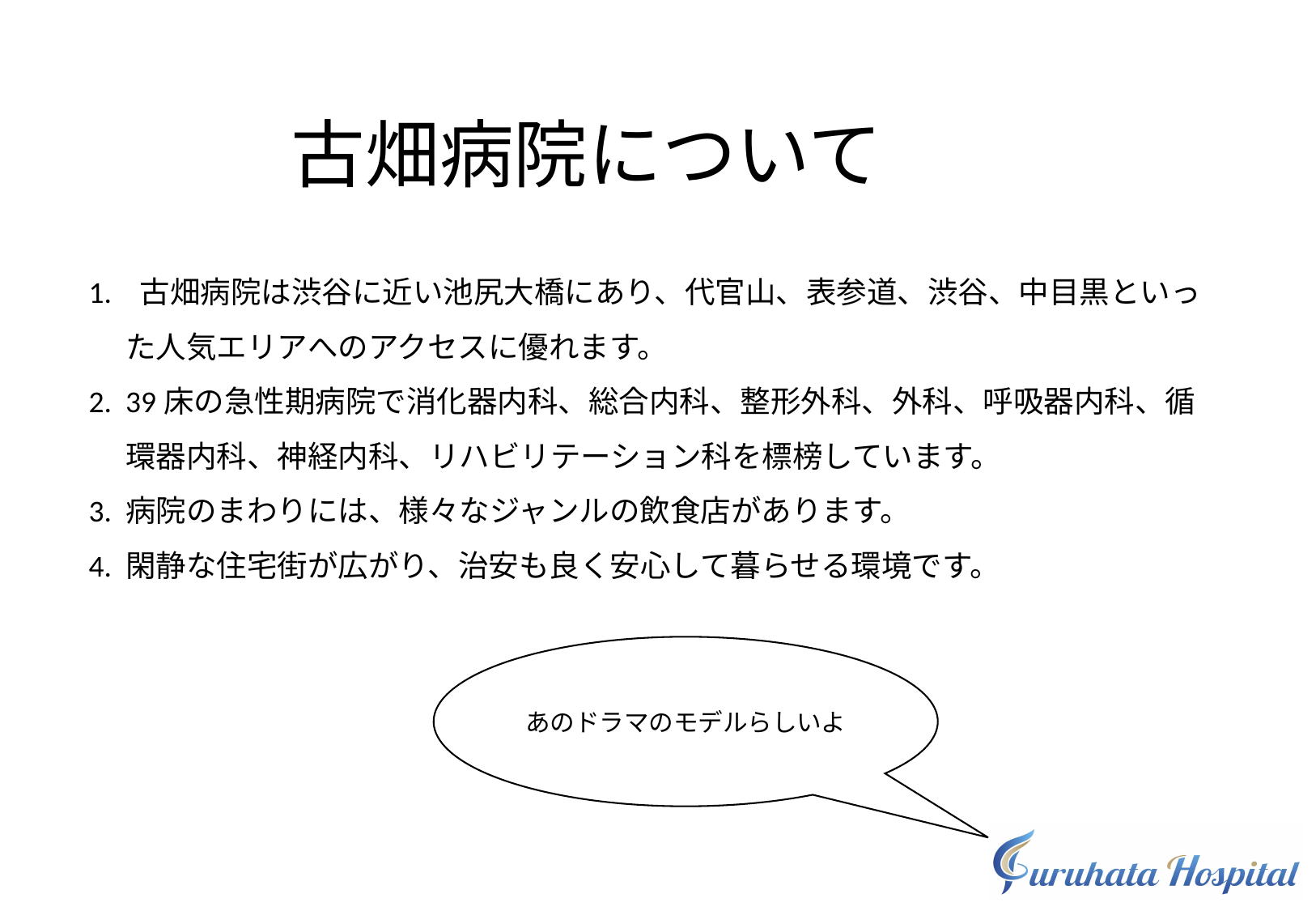

# 古畑病院について
 古畑病院は渋谷に近い池尻大橋にあり、代官山、表参道、渋谷、中目黒といった人気エリアへのアクセスに優れます。
39床の急性期病院で消化器内科、総合内科、整形外科、外科、呼吸器内科、循環器内科、神経内科、リハビリテーション科を標榜しています。
病院のまわりには、様々なジャンルの飲食店があります。
閑静な住宅街が広がり、治安も良く安心して暮らせる環境です。

あのドラマのモデルらしいよ